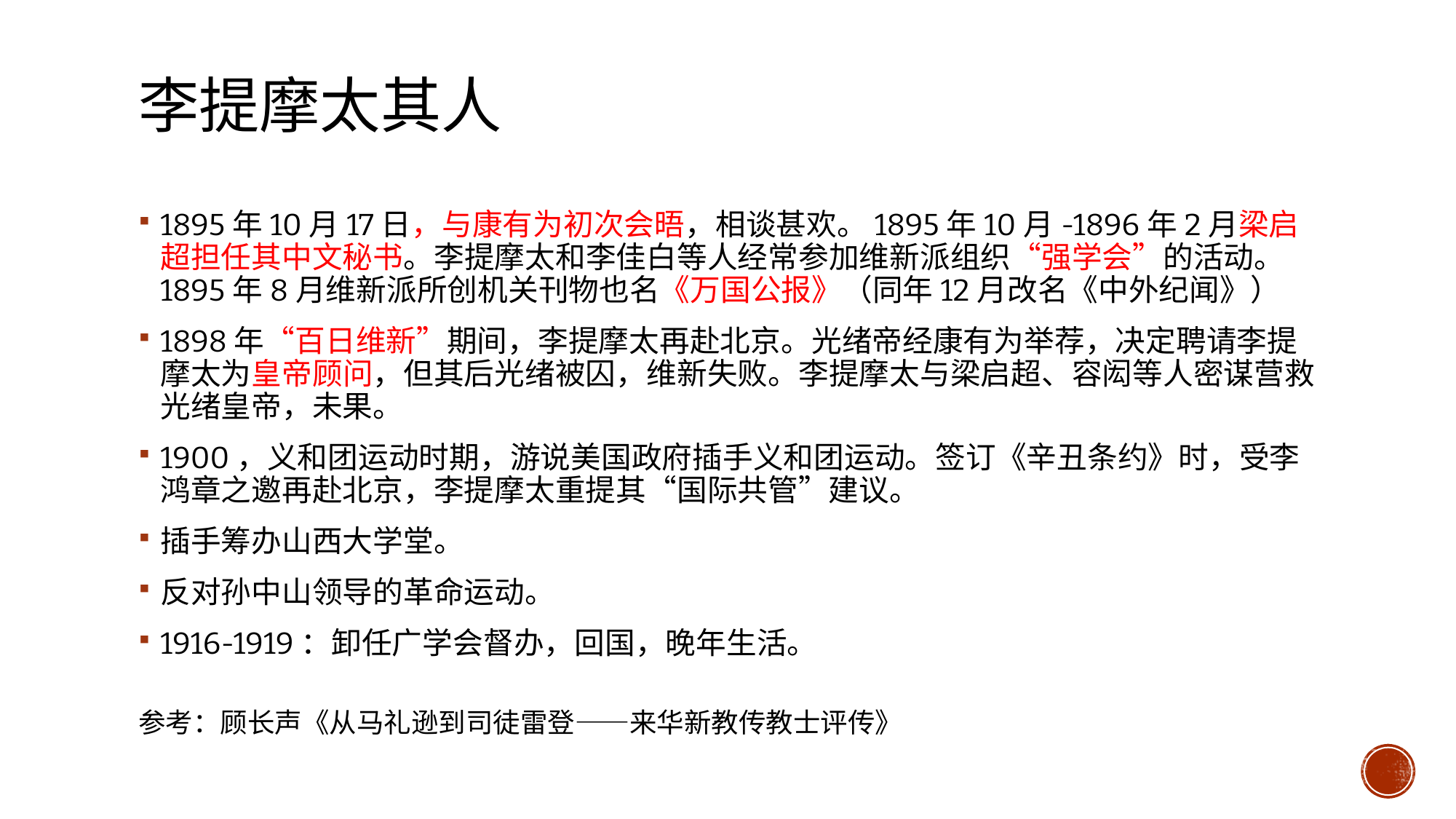

# 李提摩太其人
1895年10月17日，与康有为初次会晤，相谈甚欢。1895年10月-1896年2月梁启超担任其中文秘书。李提摩太和李佳白等人经常参加维新派组织“强学会”的活动。 1895年8月维新派所创机关刊物也名《万国公报》（同年12月改名《中外纪闻》）
1898年“百日维新”期间，李提摩太再赴北京。光绪帝经康有为举荐，决定聘请李提摩太为皇帝顾问，但其后光绪被囚，维新失败。李提摩太与梁启超、容闳等人密谋营救光绪皇帝，未果。
1900，义和团运动时期，游说美国政府插手义和团运动。签订《辛丑条约》时，受李鸿章之邀再赴北京，李提摩太重提其“国际共管”建议。
插手筹办山西大学堂。
反对孙中山领导的革命运动。
1916-1919：卸任广学会督办，回国，晚年生活。

参考：顾长声《从马礼逊到司徒雷登——来华新教传教士评传》